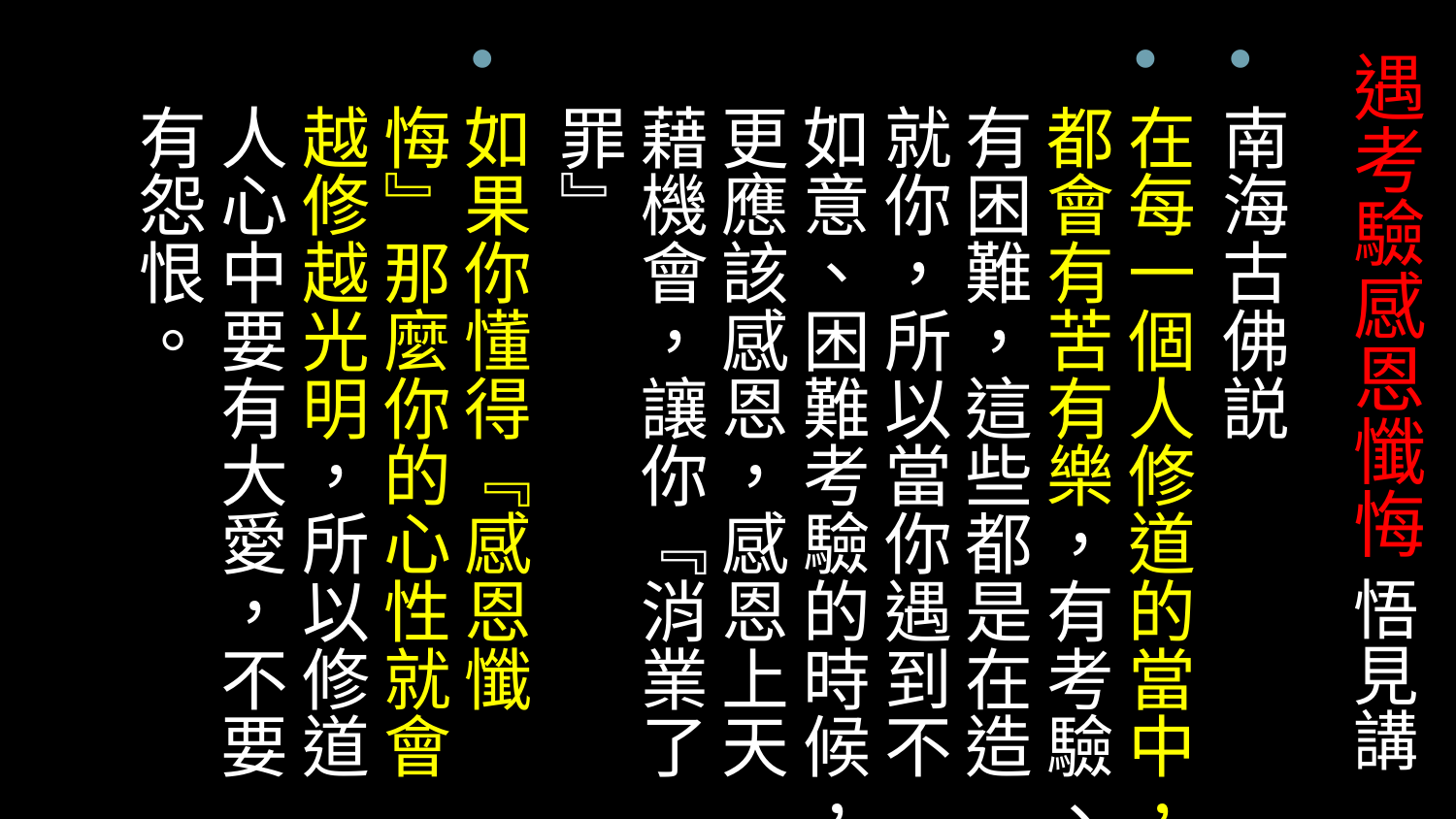

# 遇考驗感恩懺悔 悟見講
南海古佛説
在每一個人修道的當中，都會有苦有樂，有考驗、有困難，這些都是在造就你，所以當你遇到不如意、困難考驗的時候，更應該感恩，感恩上天藉機會，讓你『消業了罪』
如果你懂得『感恩懺悔』那麼你的心性就會越修越光明，所以修道人心中要有大愛，不要有怨恨。